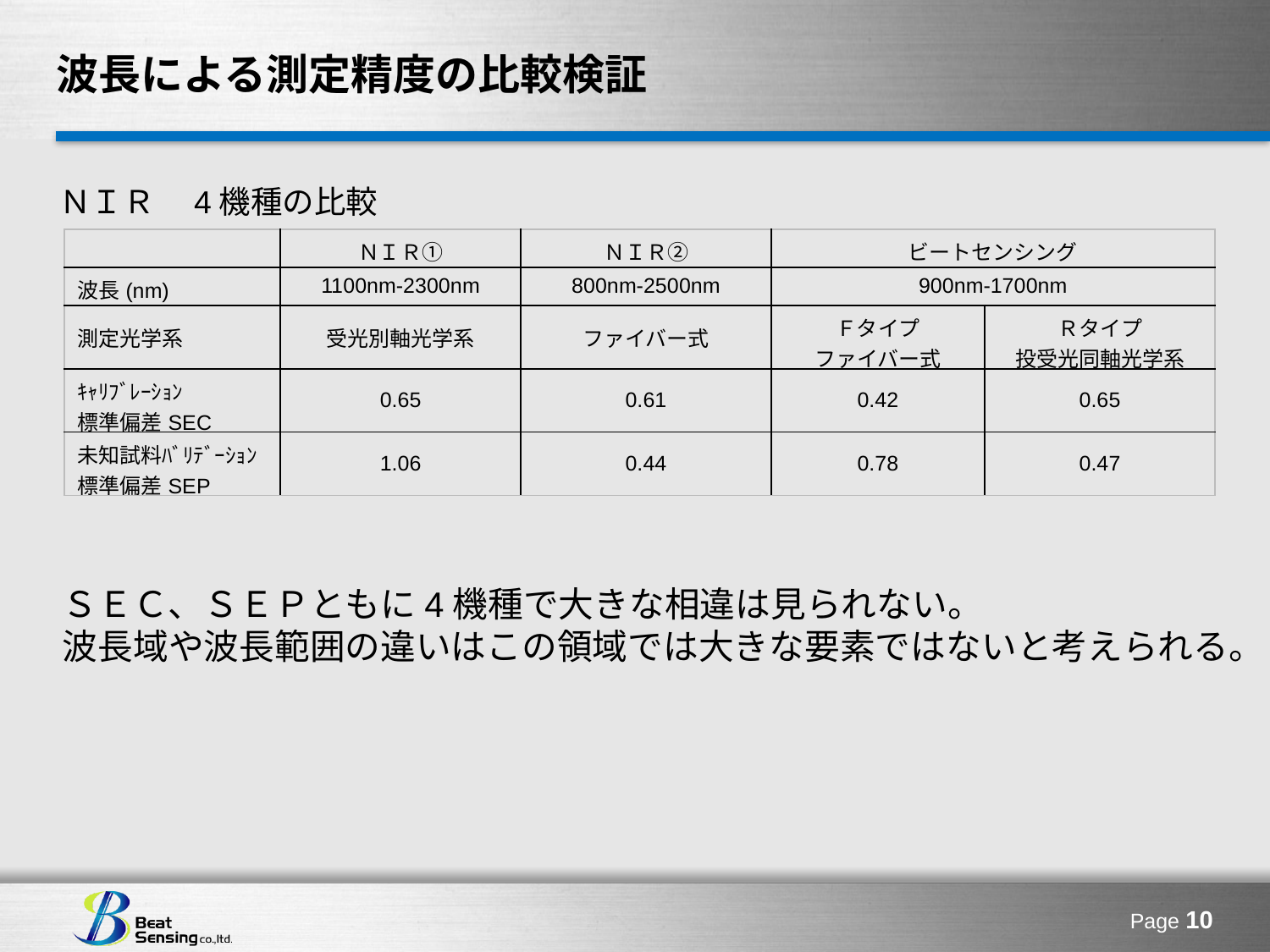

# 波長による測定精度の比較検証
ＮＩＲ　4機種の比較
|  | ＮＩＲ① | ＮＩＲ② | ビートセンシング |  |
| --- | --- | --- | --- | --- |
| 波長(nm) | 1100nm-2300nm | 800nm-2500nm | 900nm-1700nm |  |
| 測定光学系 | 受光別軸光学系 | ファイバー式 | Ｆタイプ ファイバー式 | Ｒタイプ 投受光同軸光学系 |
| ｷｬﾘﾌﾞﾚｰｼｮﾝ 標準偏差SEC | 0.65 | 0.61 | 0.42 | 0.65 |
| 未知試料ﾊﾞﾘﾃﾞｰｼｮﾝ 標準偏差SEP | 1.06 | 0.44 | 0.78 | 0.47 |
ＳＥＣ、ＳＥＰともに4機種で大きな相違は見られない。
波長域や波長範囲の違いはこの領域では大きな要素ではないと考えられる。

Page 10